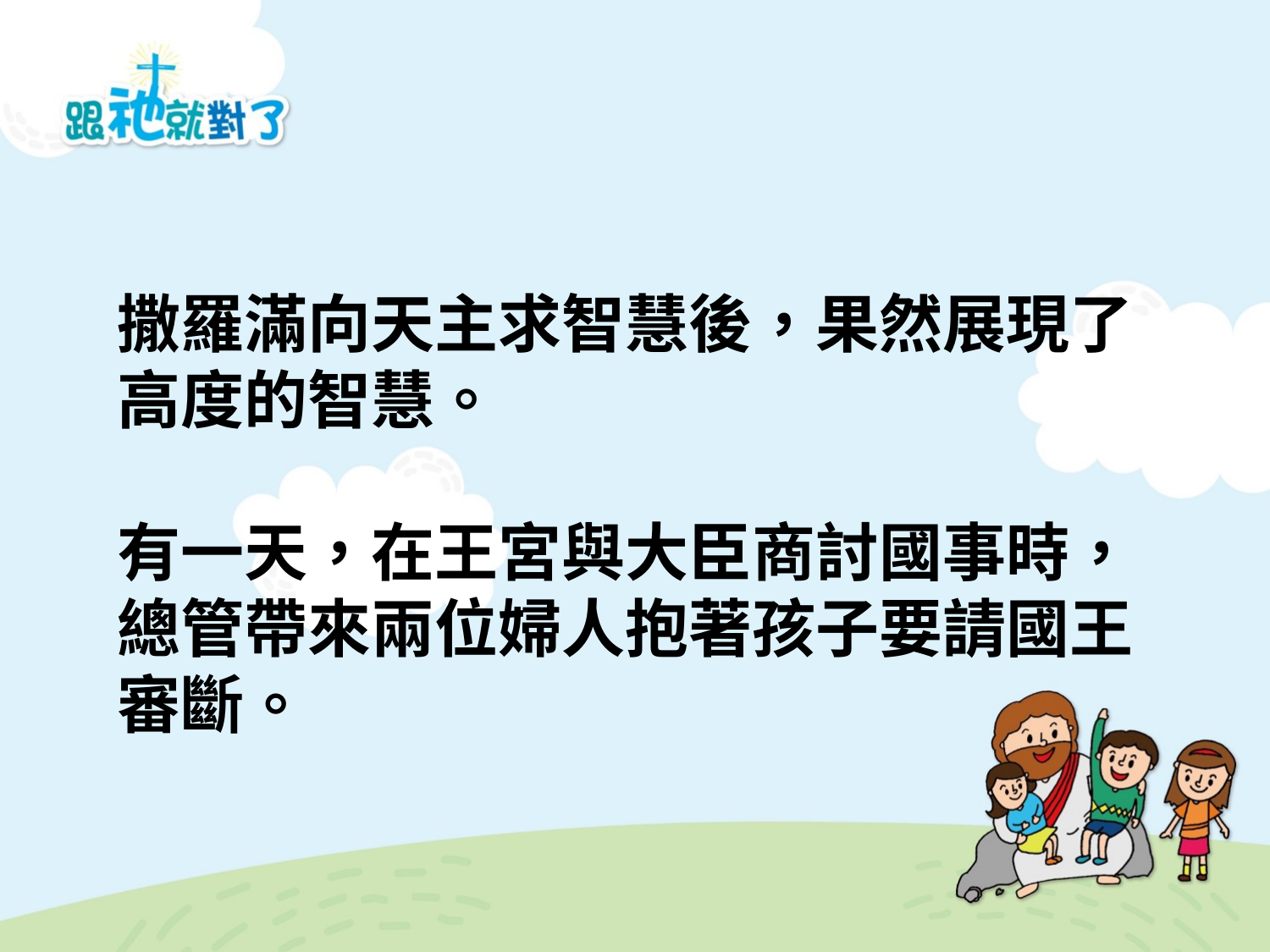

撒羅滿向天主求智慧後，果然展現了高度的智慧。

有一天，在王宮與大臣商討國事時，總管帶來兩位婦人抱著孩子要請國王審斷。